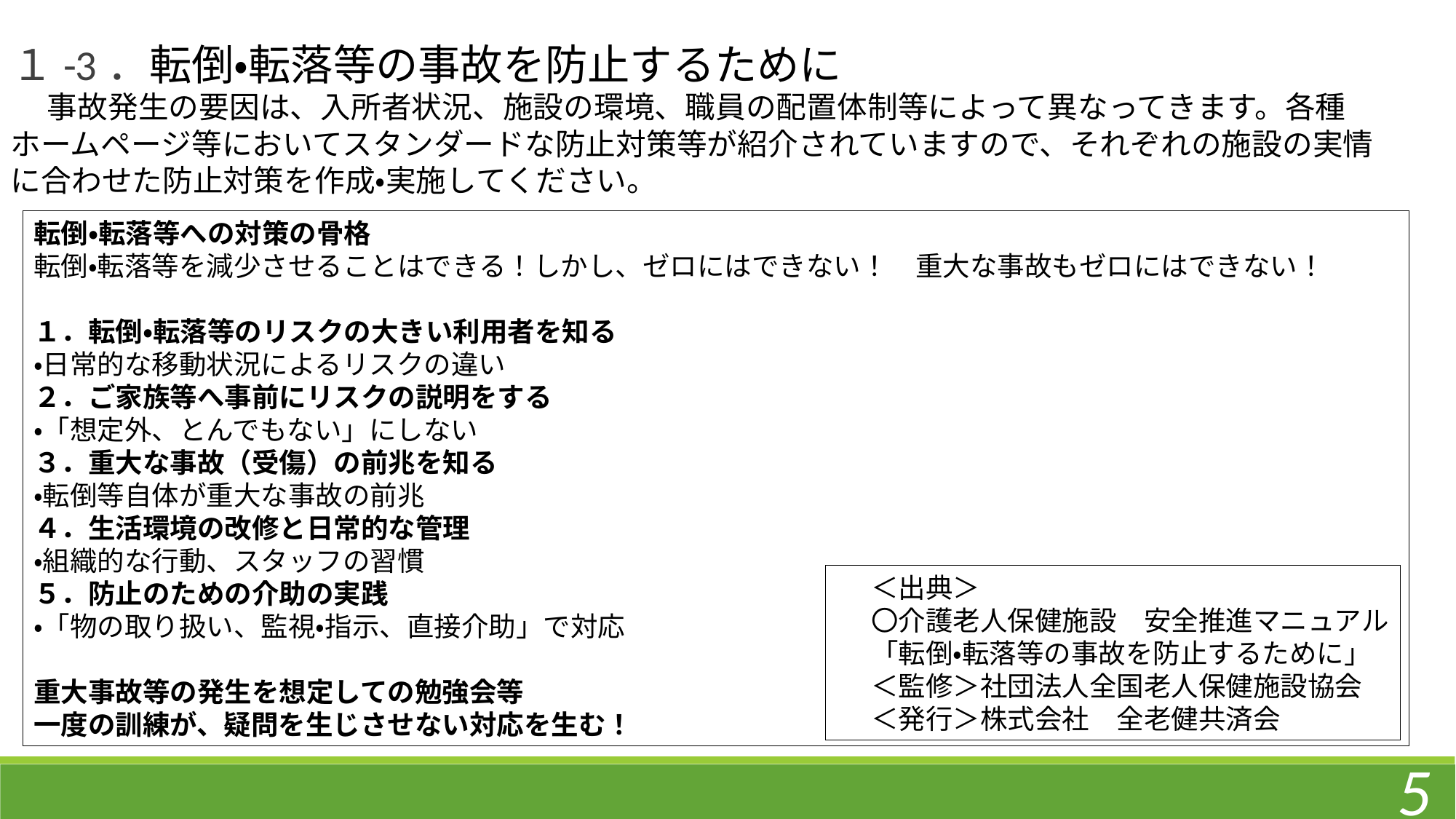

１-3．転倒・転落等の事故を防止するために
　事故発生の要因は、入所者状況、施設の環境、職員の配置体制等によって異なってきます。各種ホームページ等においてスタンダードな防止対策等が紹介されていますので、それぞれの施設の実情に合わせた防止対策を作成・実施してください。
転倒・転落等への対策の骨格
転倒・転落等を減少させることはできる！しかし、ゼロにはできない！　重大な事故もゼロにはできない！

１．転倒・転落等のリスクの大きい利用者を知る
・日常的な移動状況によるリスクの違い
２．ご家族等へ事前にリスクの説明をする
・「想定外、とんでもない」にしない
３．重大な事故（受傷）の前兆を知る
・転倒等自体が重大な事故の前兆
４．生活環境の改修と日常的な管理
・組織的な行動、スタッフの習慣
５．防止のための介助の実践
・「物の取り扱い、監視・指示、直接介助」で対応

重大事故等の発生を想定しての勉強会等
一度の訓練が、疑問を生じさせない対応を生む！
＜出典＞
〇介護老人保健施設　安全推進マニュアル「転倒・転落等の事故を防止するために」
＜監修＞社団法人全国老人保健施設協会
＜発行＞株式会社　全老健共済会
5